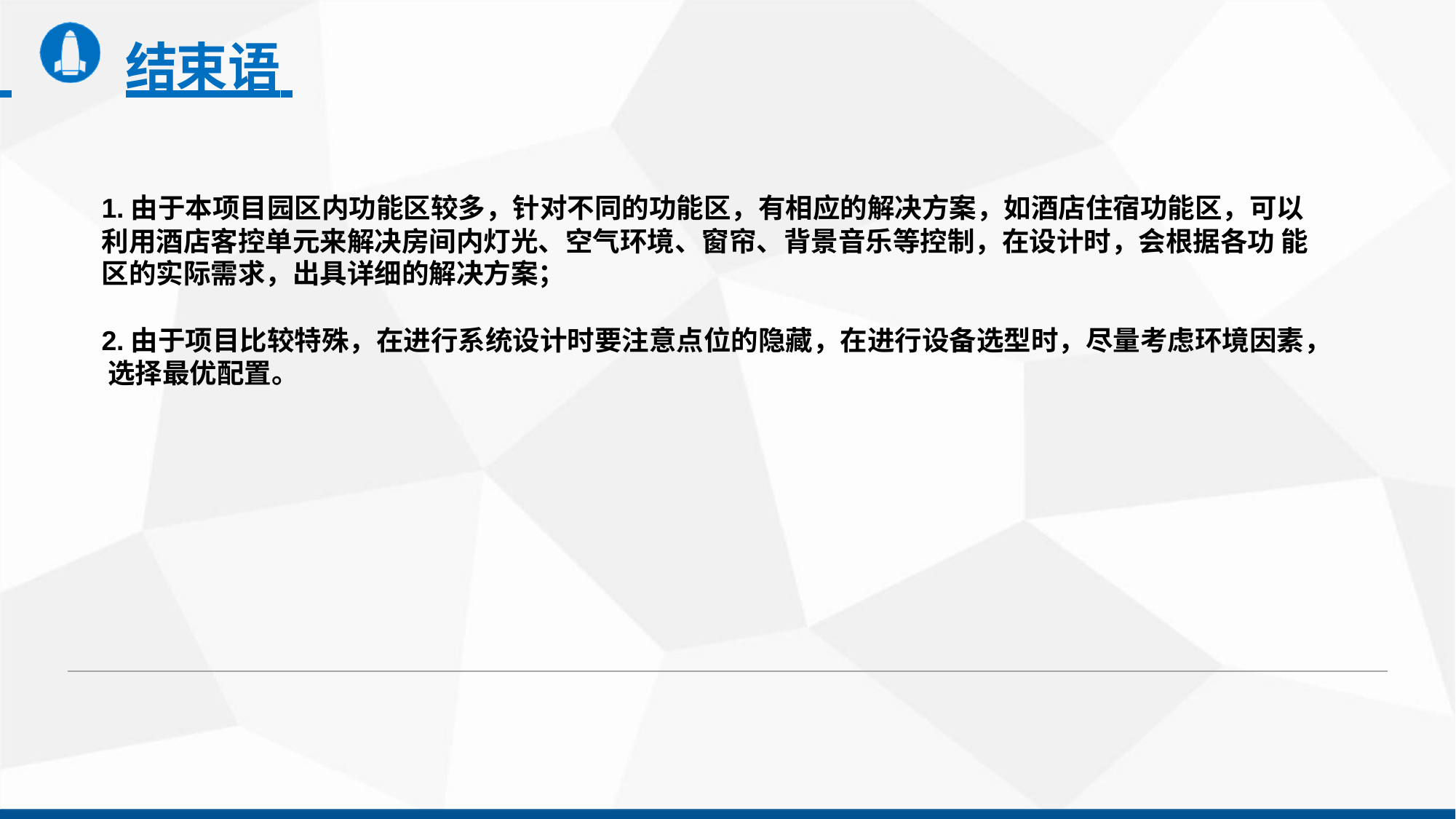

# 结束语
1.由于本项目园区内功能区较多，针对不同的功能区，有相应的解决方案，如酒店住宿功能区，可以 利用酒店客控单元来解决房间内灯光、空气环境、窗帘、背景音乐等控制，在设计时，会根据各功 能区的实际需求，出具详细的解决方案；

2.由于项目比较特殊，在进行系统设计时要注意点位的隐藏，在进行设备选型时，尽量考虑环境因素， 选择最优配置。